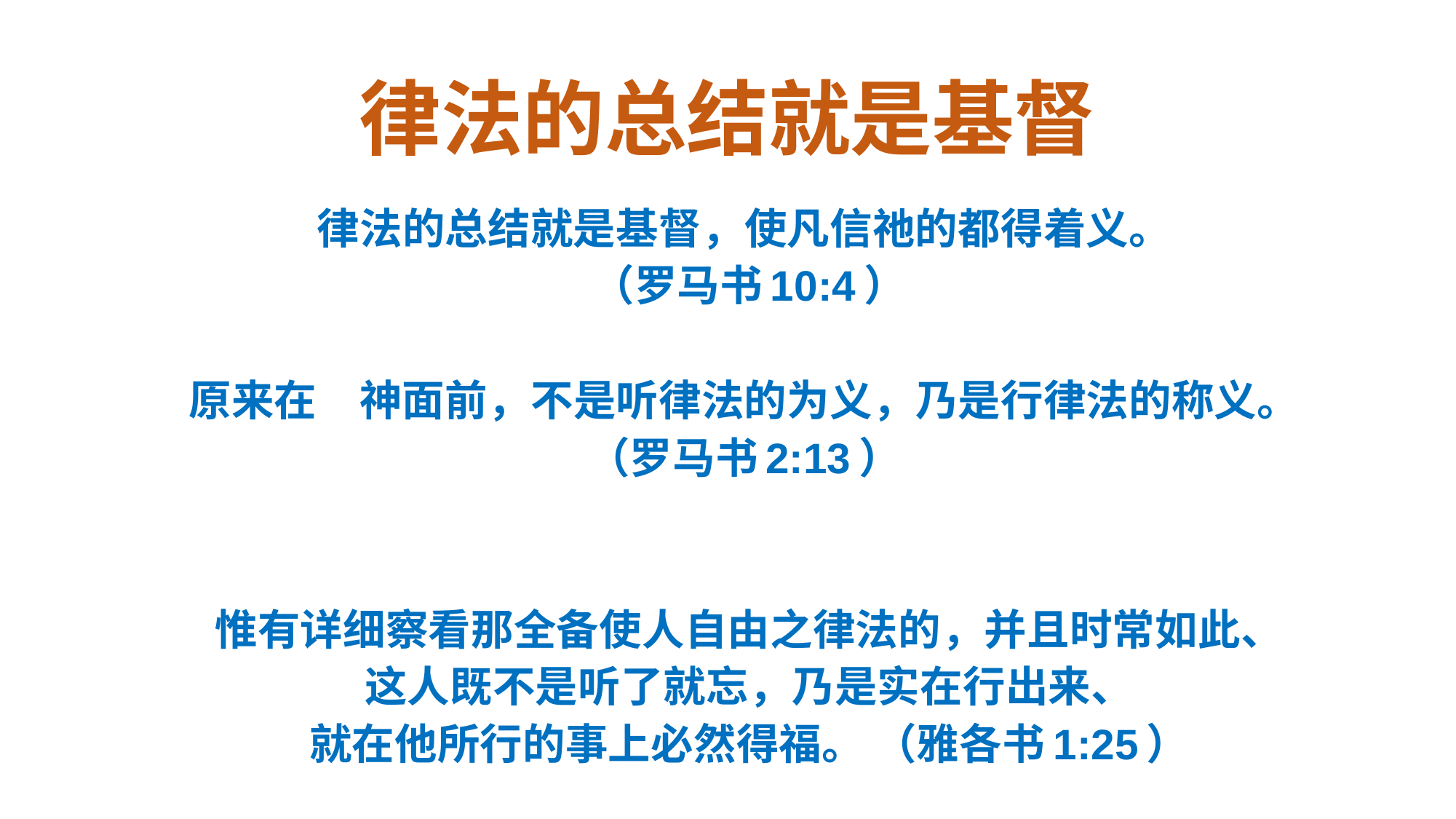

# 律法的总结就是基督
律法的总结就是基督，使凡信祂的都得着义。
（罗马书10:4）

原来在　神面前，不是听律法的为义，乃是行律法的称义。
（罗马书2:13）

惟有详细察看那全备使人自由之律法的，并且时常如此、
这人既不是听了就忘，乃是实在行出来、
就在他所行的事上必然得福。 （雅各书1:25）